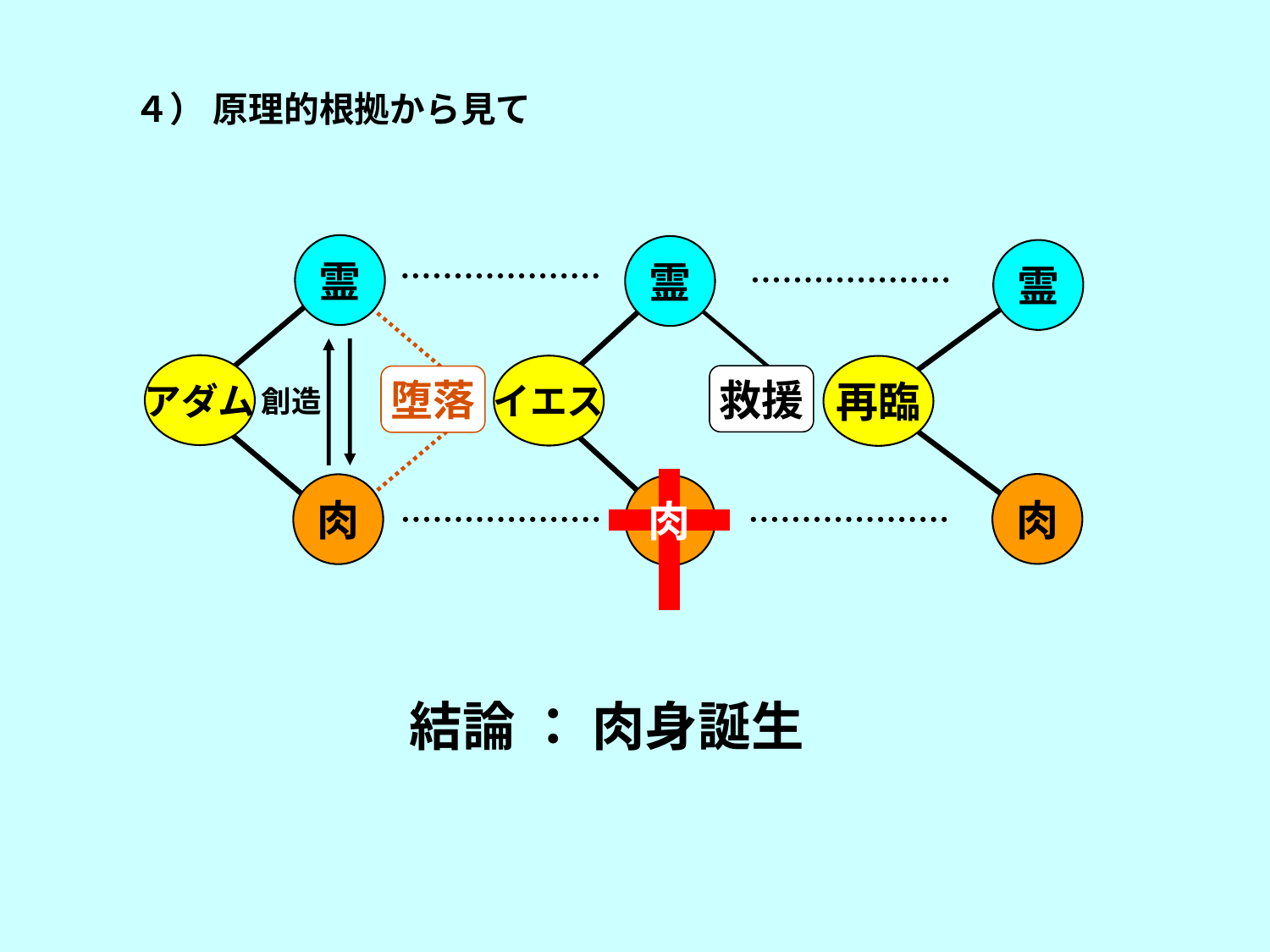

４） 原理的根拠から見て
霊
霊
霊

アダム
イエス
再臨
救援
堕落
創造

肉
肉

肉

結論 ： 肉身誕生